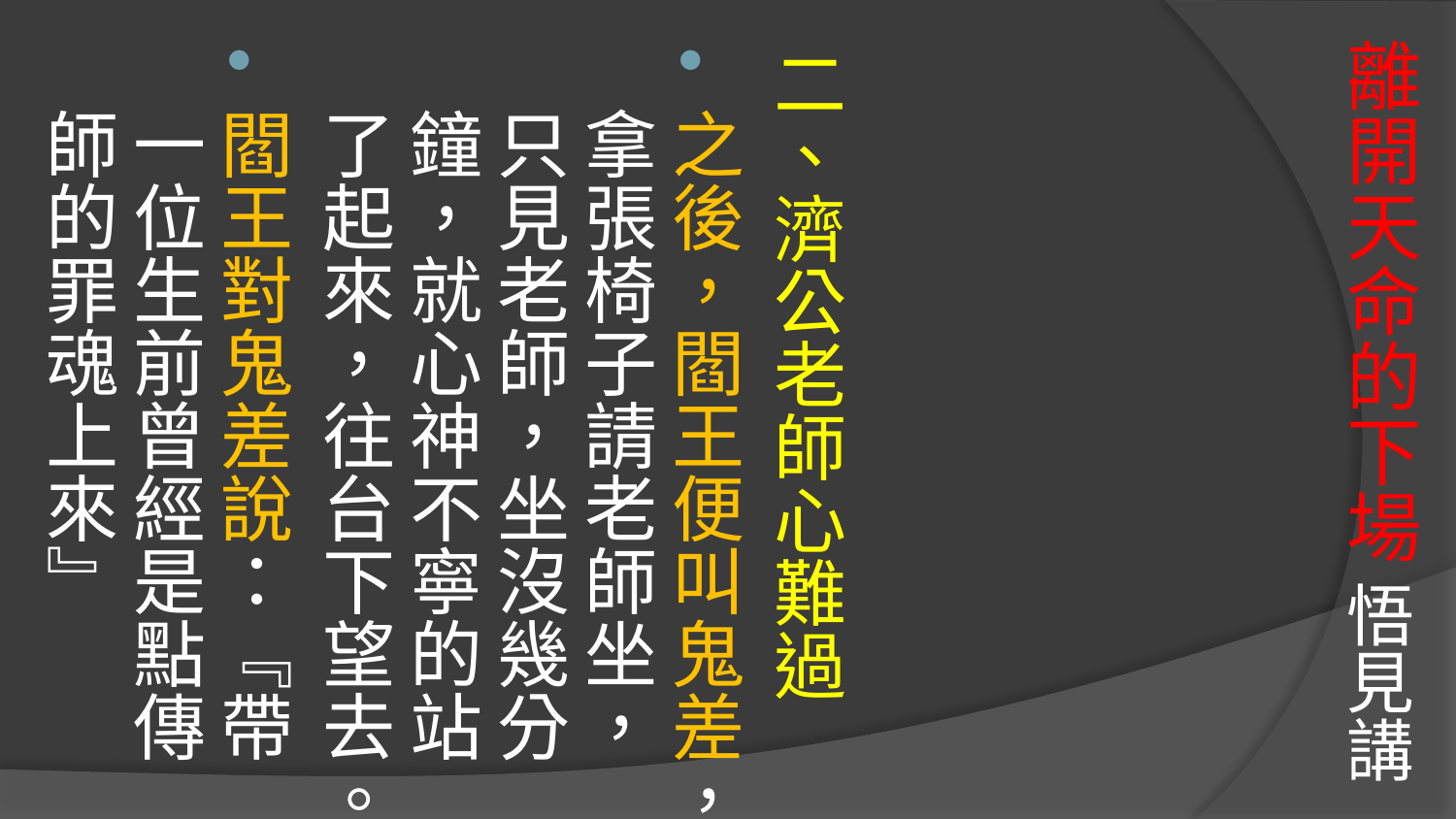

二、濟公老師心難過
之後，閻王便叫鬼差，拿張椅子請老師坐，只見老師，坐沒幾分鐘，就心神不寧的站了起來，往台下望去。
閻王對鬼差說：『帶一位生前曾經是點傳師的罪魂上來』
# 離開天命的下場 悟見講